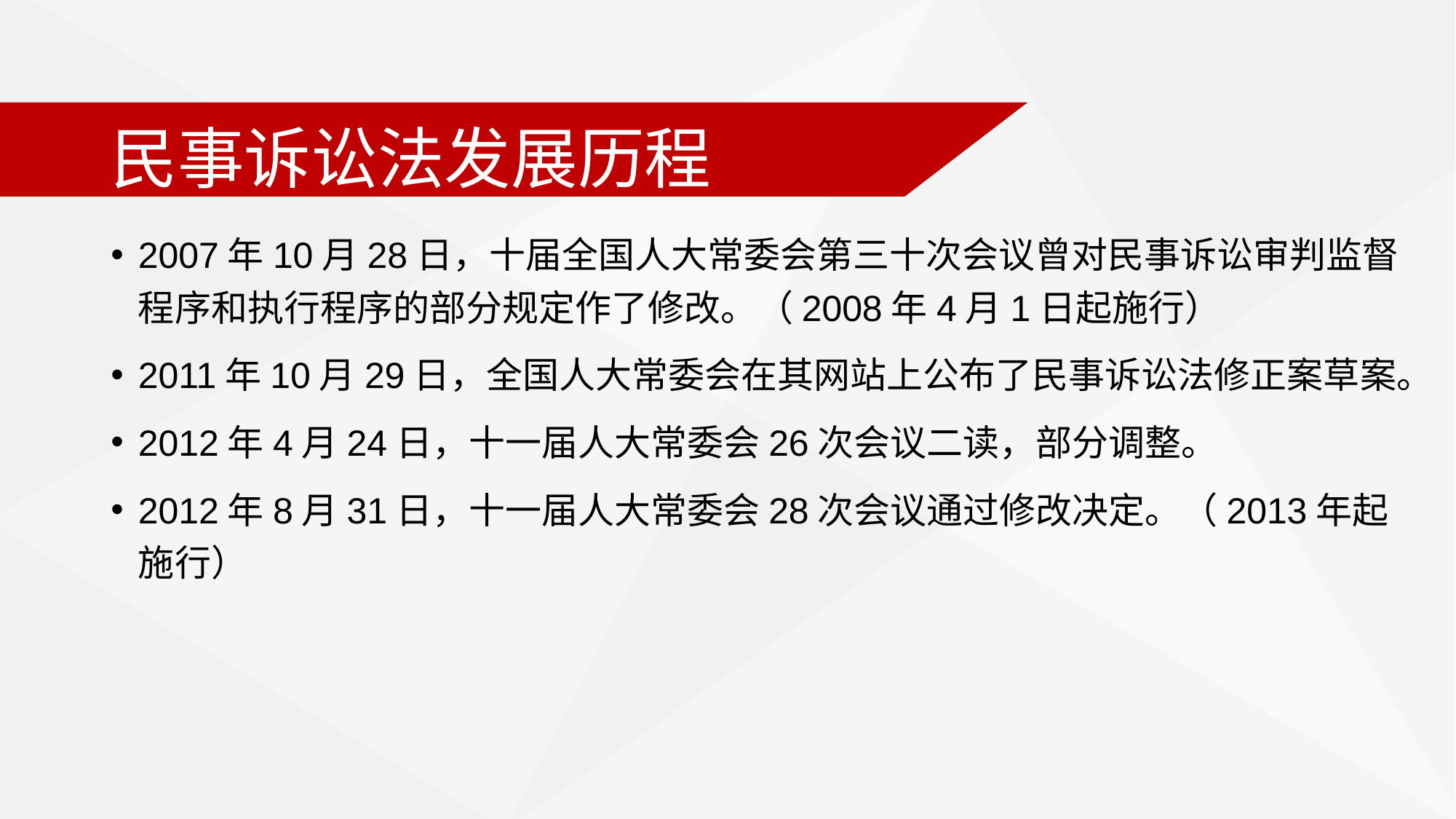

# 民事诉讼法发展历程
2007年10月28日，十届全国人大常委会第三十次会议曾对民事诉讼审判监督程序和执行程序的部分规定作了修改。（2008年4月1日起施行）
2011年10月29日，全国人大常委会在其网站上公布了民事诉讼法修正案草案。
2012年4月24日，十一届人大常委会26次会议二读，部分调整。
2012年8月31日，十一届人大常委会28次会议通过修改决定。（2013年起施行）